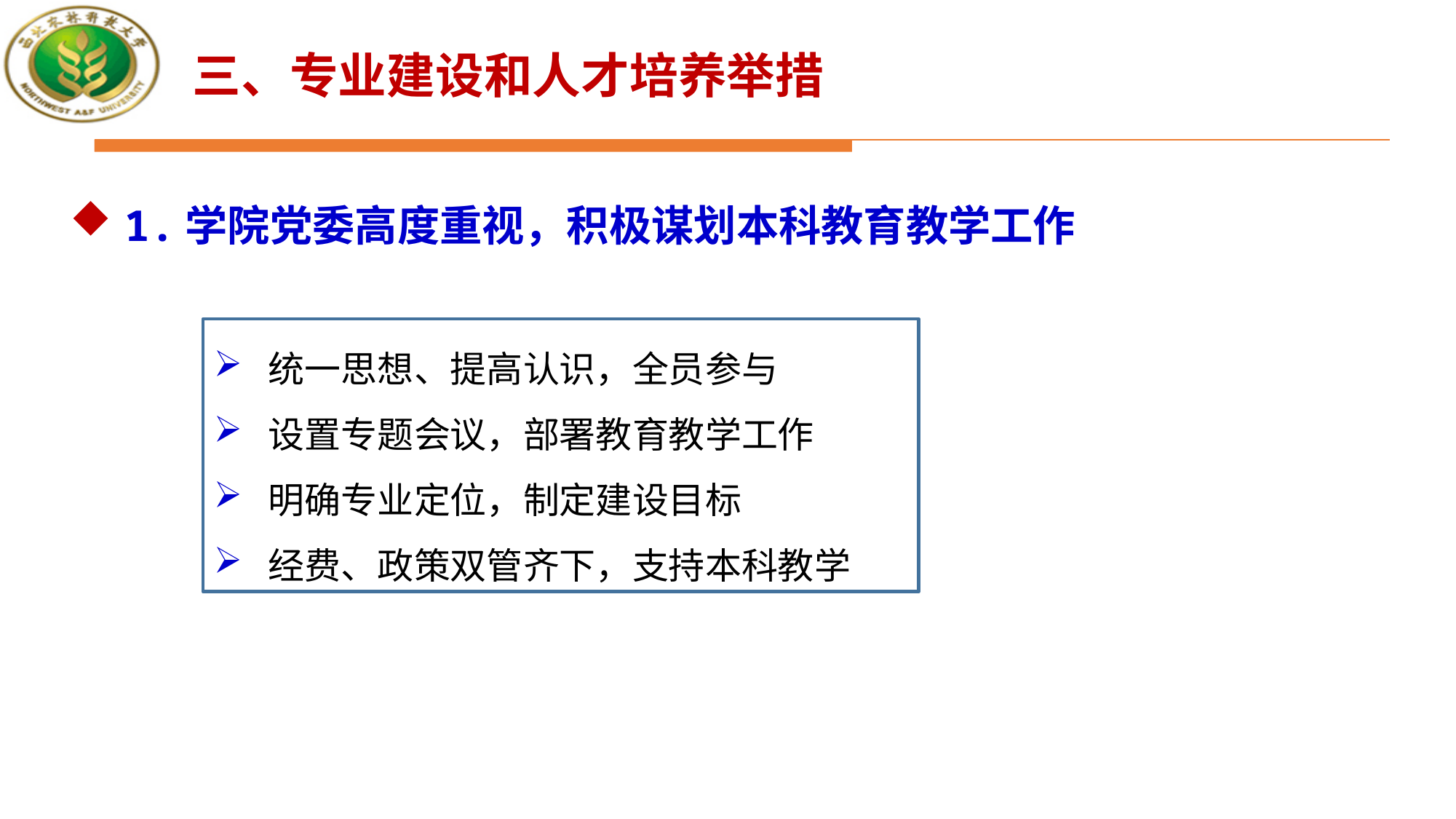

三、专业建设和人才培养举措

1.学院党委高度重视，积极谋划本科教育教学工作
统一思想、提高认识，全员参与
设置专题会议，部署教育教学工作
明确专业定位，制定建设目标
经费、政策双管齐下，支持本科教学